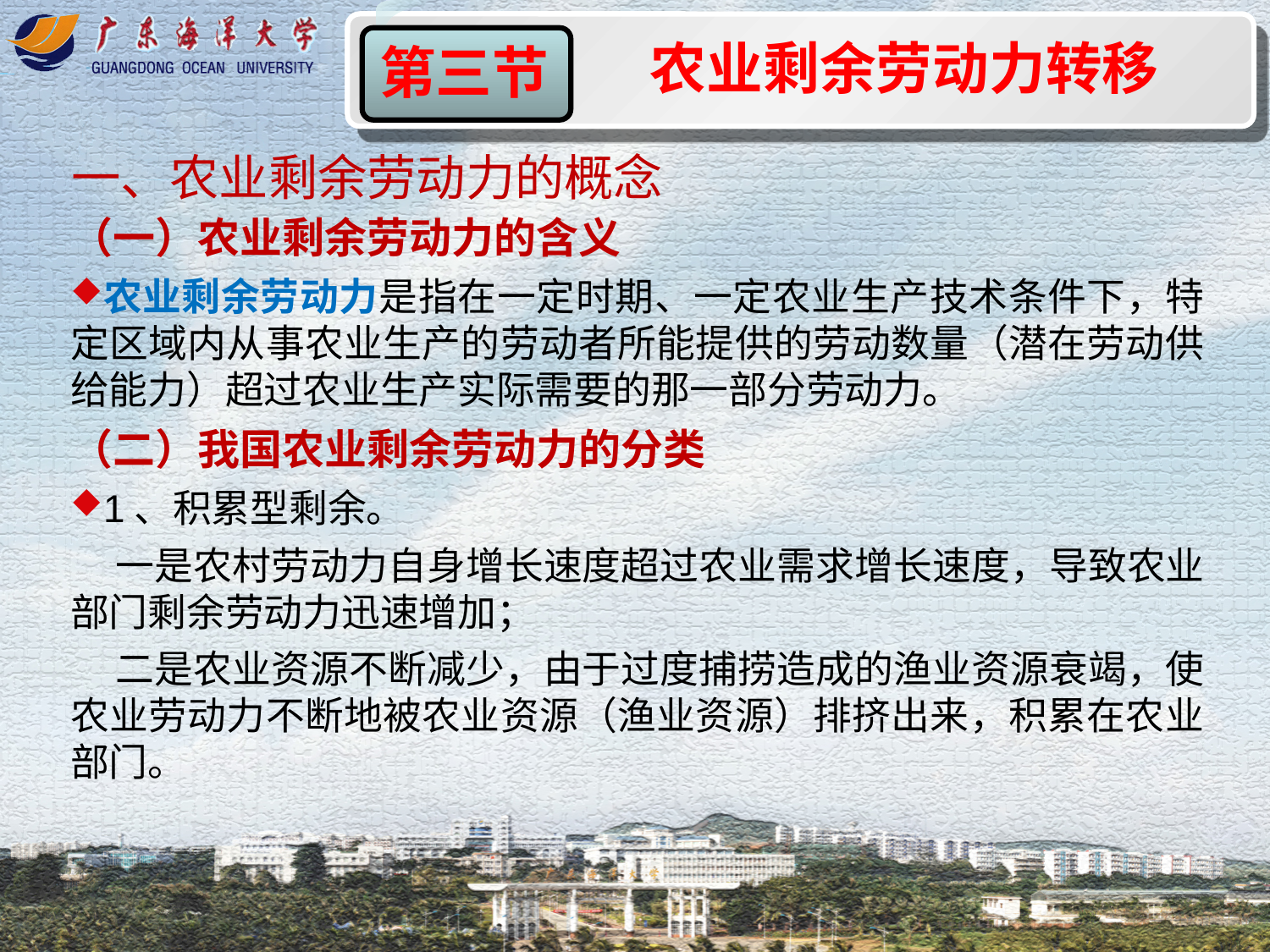

农业剩余劳动力转移

第三节
一、农业剩余劳动力的概念
（一）农业剩余劳动力的含义
农业剩余劳动力是指在一定时期、一定农业生产技术条件下，特定区域内从事农业生产的劳动者所能提供的劳动数量（潜在劳动供给能力）超过农业生产实际需要的那一部分劳动力。
（二）我国农业剩余劳动力的分类
1、积累型剩余。
    一是农村劳动力自身增长速度超过农业需求增长速度，导致农业部门剩余劳动力迅速增加；
    二是农业资源不断减少，由于过度捕捞造成的渔业资源衰竭，使农业劳动力不断地被农业资源（渔业资源）排挤出来，积累在农业部门。